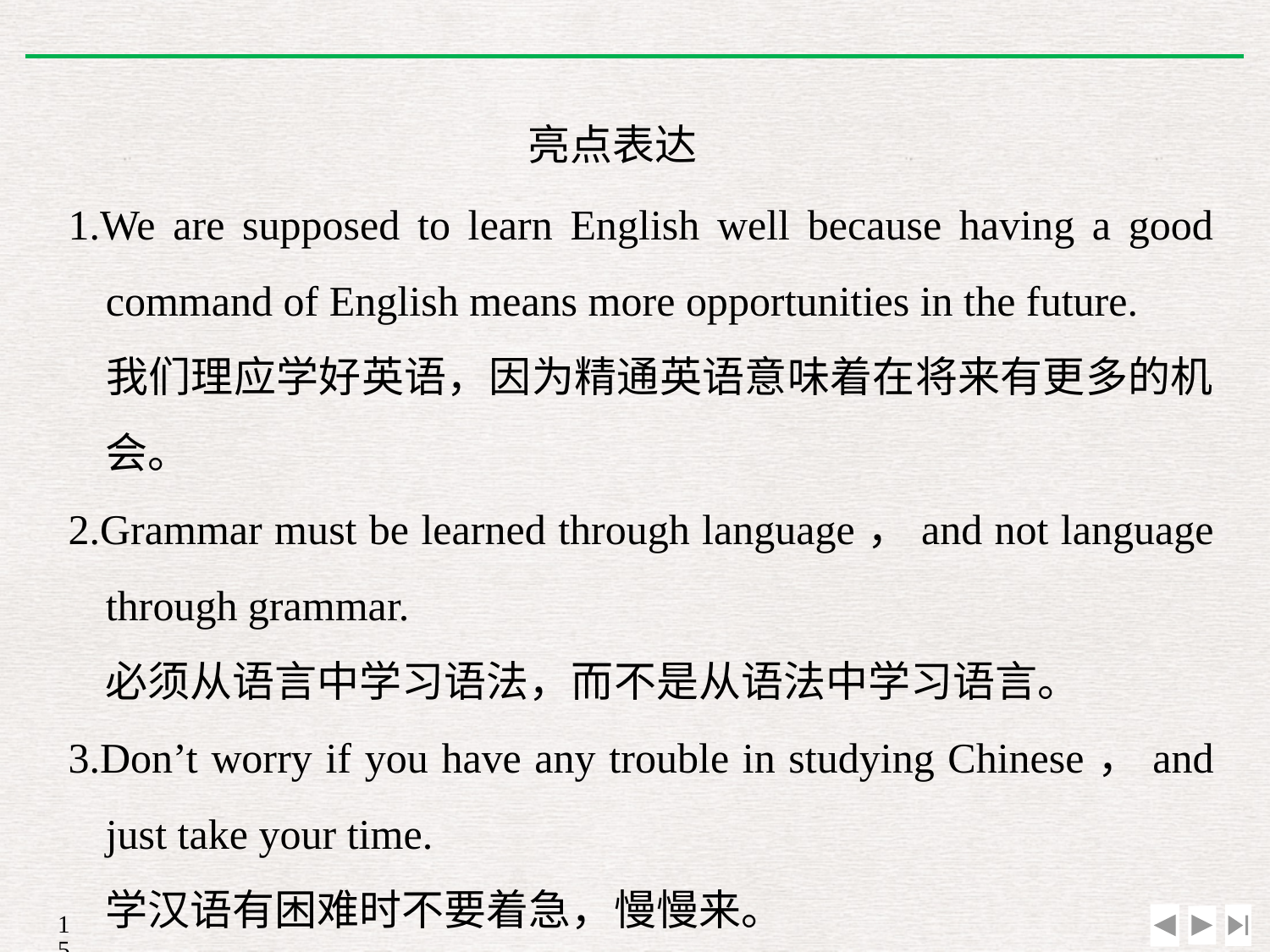

亮点表达
1.We are supposed to learn English well because having a good command of English means more opportunities in the future.
	我们理应学好英语，因为精通英语意味着在将来有更多的机会。
2.Grammar must be learned through language，and not language through grammar.
	必须从语言中学习语法，而不是从语法中学习语言。
3.Don’t worry if you have any trouble in studying Chinese，and just take your time.
	学汉语有困难时不要着急，慢慢来。
4.I like English very much，so I often have fun learning English.
	我很喜欢英语，因此我经常感觉学英语很有趣。